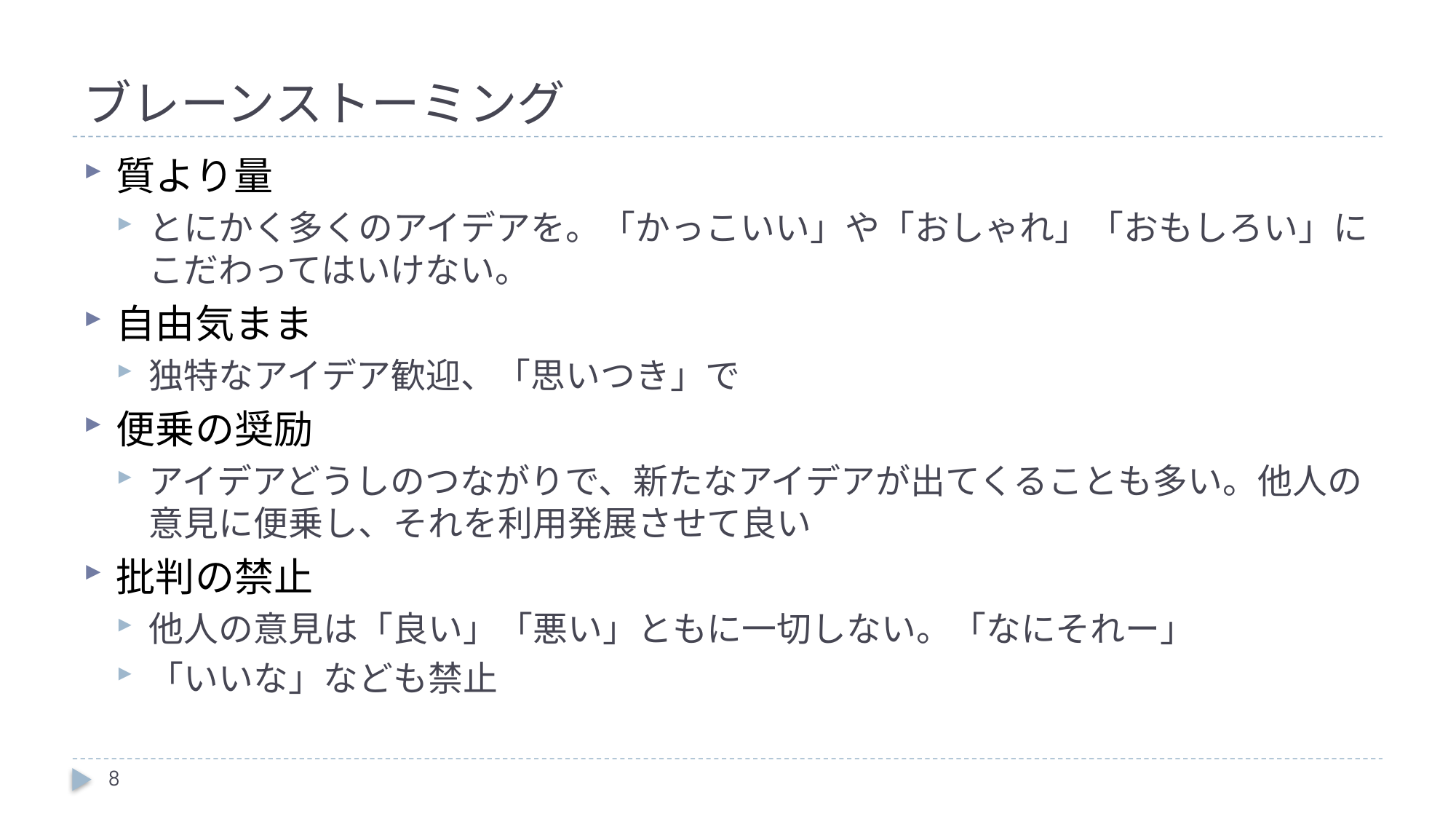

# ブレーンストーミング
質より量
とにかく多くのアイデアを。「かっこいい」や「おしゃれ」「おもしろい」にこだわってはいけない。
自由気まま
独特なアイデア歓迎、「思いつき」で
便乗の奨励
アイデアどうしのつながりで、新たなアイデアが出てくることも多い。他人の意見に便乗し、それを利用発展させて良い
批判の禁止
他人の意見は「良い」「悪い」ともに一切しない。「なにそれー」
「いいな」なども禁止
8